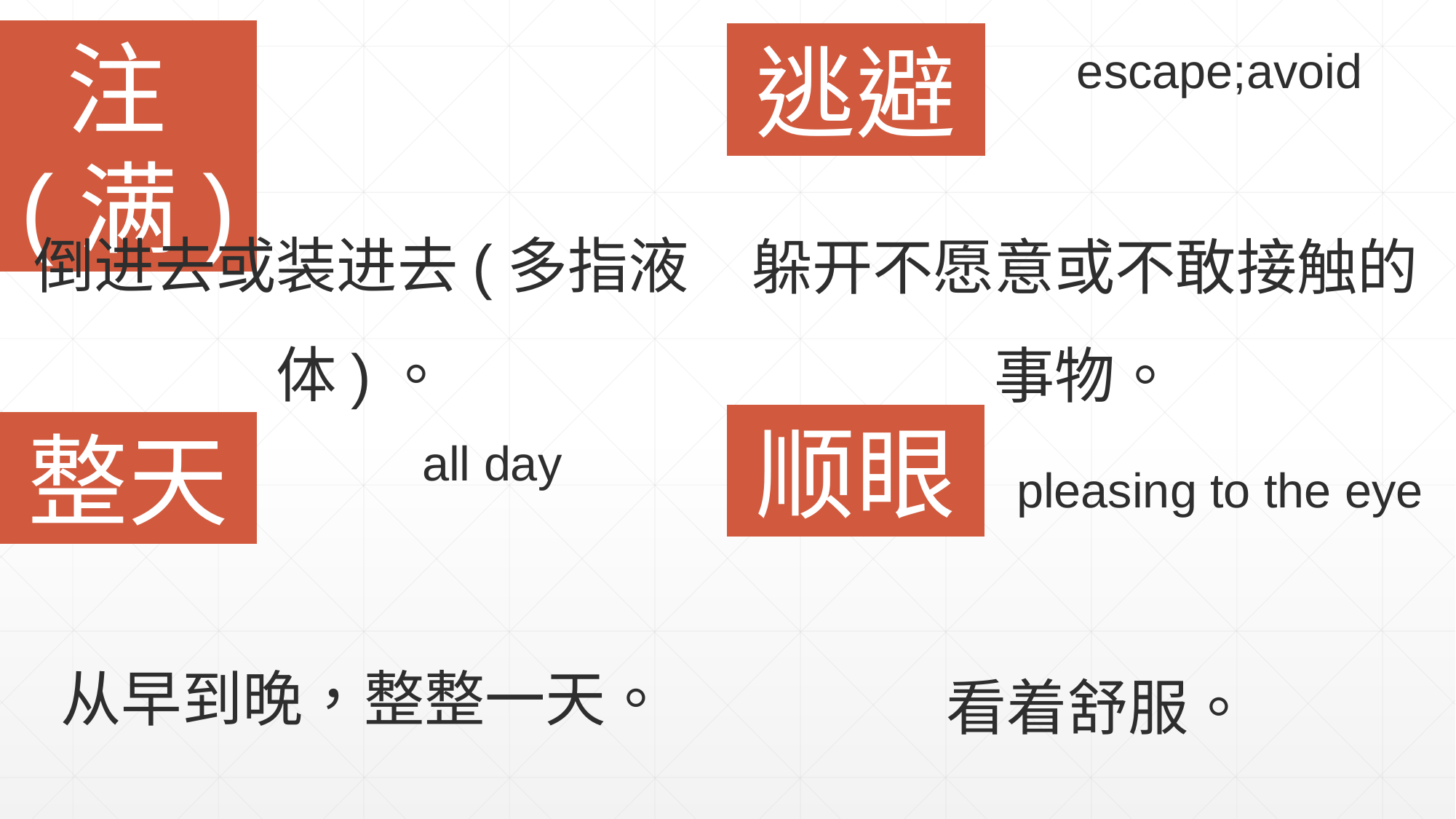

注(满)
逃避
escape;avoid
倒进去或装进去(多指液体)。
躲开不愿意或不敢接触的事物。
顺眼
整天
all day
pleasing to the eye
从早到晚，整整一天。
看着舒服。